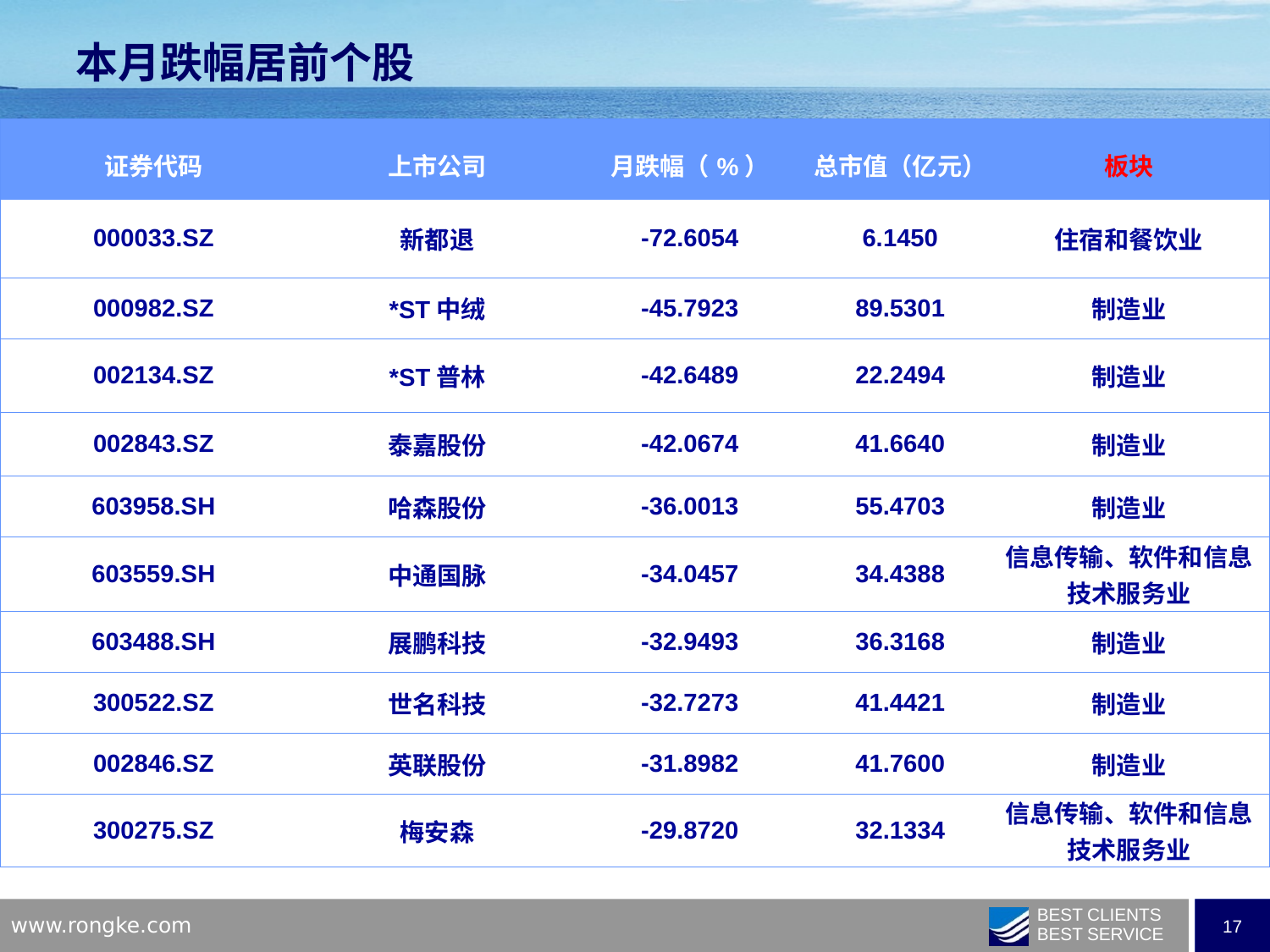

本月跌幅居前个股
| 证券代码 | 上市公司 | 月跌幅（%） | 总市值（亿元） | 板块 |
| --- | --- | --- | --- | --- |
| 000033.SZ | 新都退 | -72.6054 | 6.1450 | 住宿和餐饮业 |
| 000982.SZ | \*ST中绒 | -45.7923 | 89.5301 | 制造业 |
| 002134.SZ | \*ST普林 | -42.6489 | 22.2494 | 制造业 |
| 002843.SZ | 泰嘉股份 | -42.0674 | 41.6640 | 制造业 |
| 603958.SH | 哈森股份 | -36.0013 | 55.4703 | 制造业 |
| 603559.SH | 中通国脉 | -34.0457 | 34.4388 | 信息传输、软件和信息技术服务业 |
| 603488.SH | 展鹏科技 | -32.9493 | 36.3168 | 制造业 |
| 300522.SZ | 世名科技 | -32.7273 | 41.4421 | 制造业 |
| 002846.SZ | 英联股份 | -31.8982 | 41.7600 | 制造业 |
| 300275.SZ | 梅安森 | -29.8720 | 32.1334 | 信息传输、软件和信息技术服务业 |